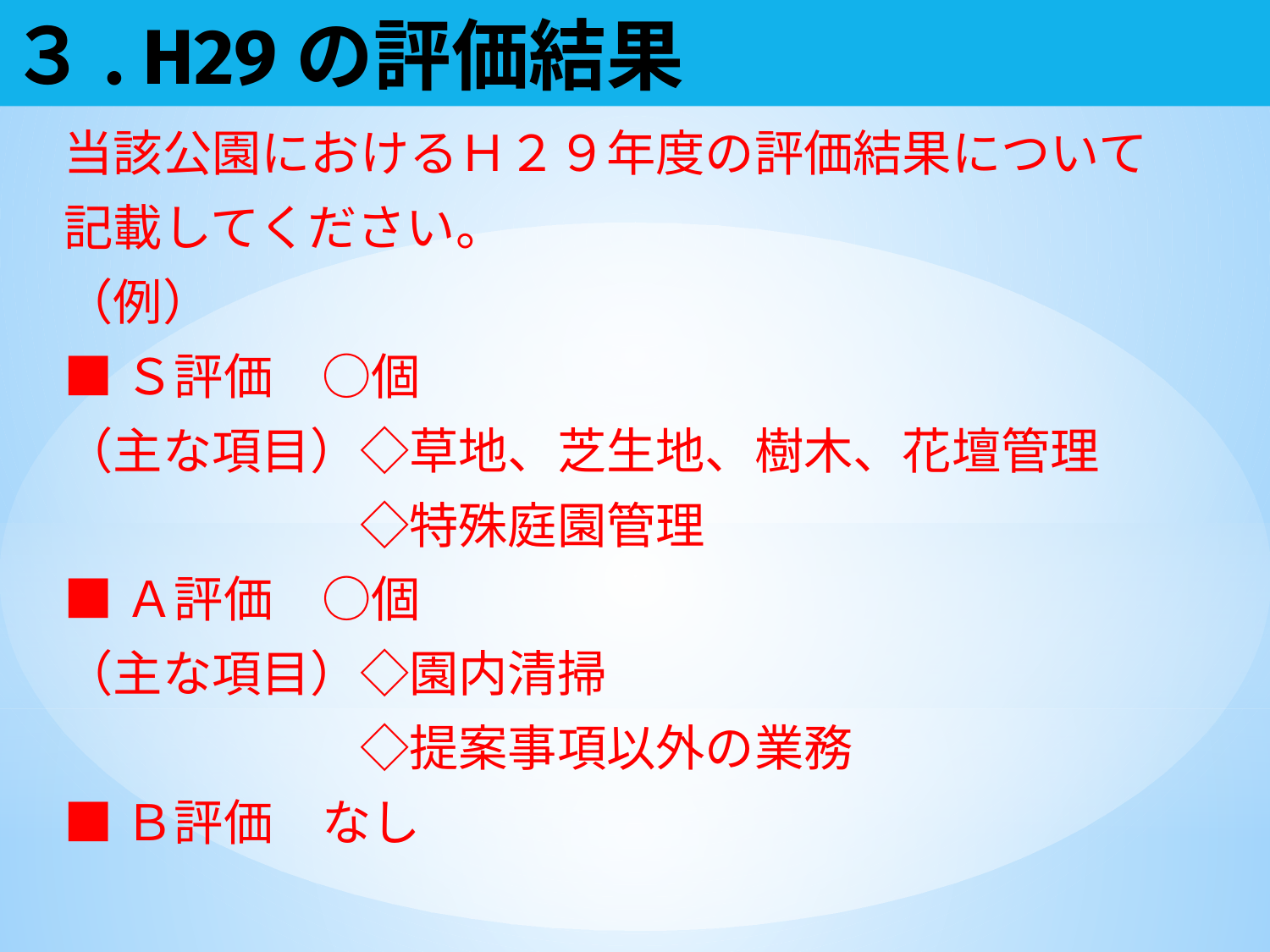

# ３. H29の評価結果
当該公園におけるＨ２９年度の評価結果について
記載してください。
（例）
■Ｓ評価　○個
（主な項目）◇草地、芝生地、樹木、花壇管理
　　　　　　◇特殊庭園管理
■Ａ評価　○個
（主な項目）◇園内清掃
　　　　　　◇提案事項以外の業務
■Ｂ評価　なし